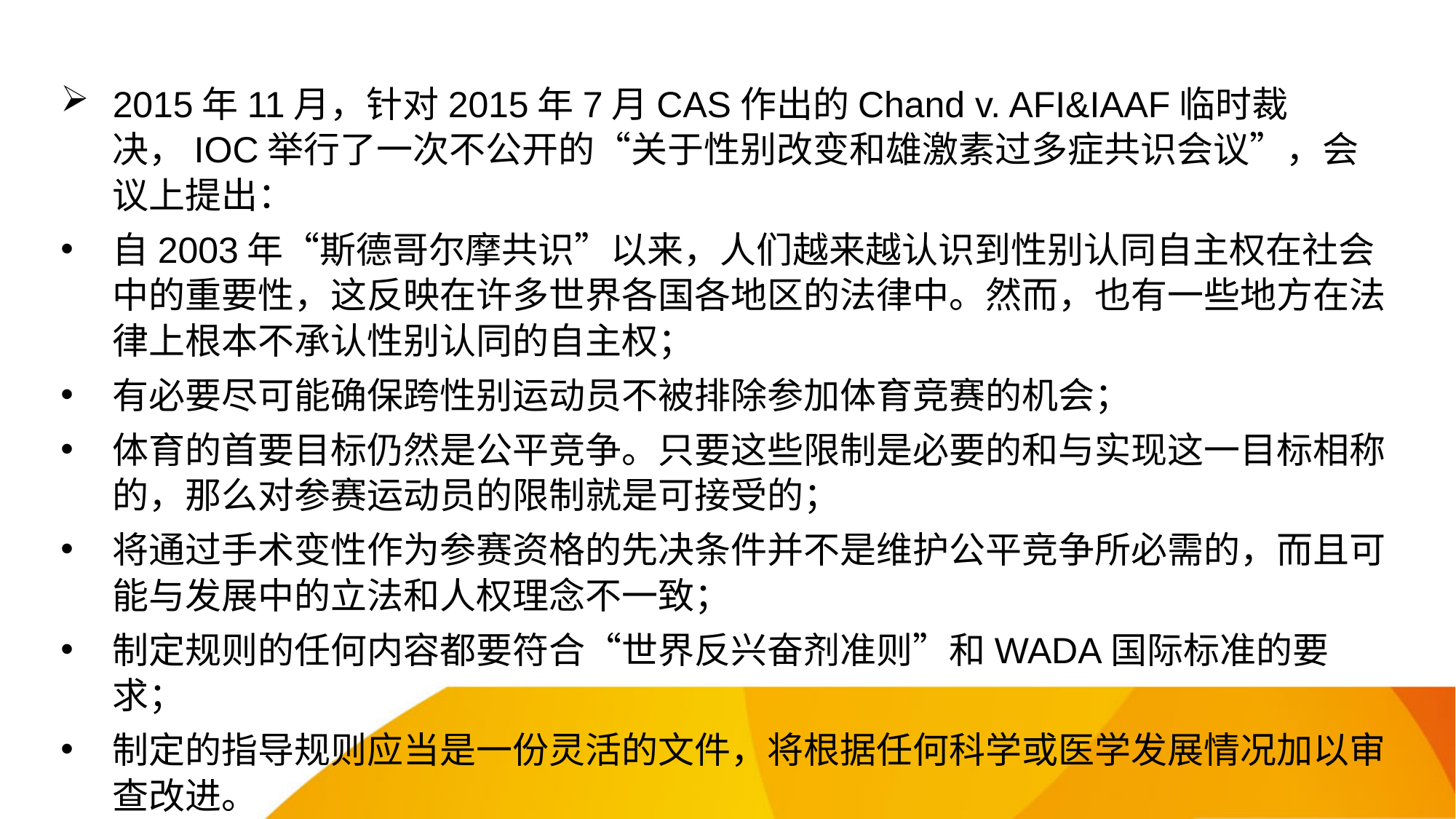

2015年11月，针对2015年7月CAS作出的Chand v. AFI&IAAF临时裁决，IOC举行了一次不公开的“关于性别改变和雄激素过多症共识会议”，会议上提出：
自2003年“斯德哥尔摩共识”以来，人们越来越认识到性别认同自主权在社会中的重要性，这反映在许多世界各国各地区的法律中。然而，也有一些地方在法律上根本不承认性别认同的自主权；
有必要尽可能确保跨性别运动员不被排除参加体育竞赛的机会；
体育的首要目标仍然是公平竞争。只要这些限制是必要的和与实现这一目标相称的，那么对参赛运动员的限制就是可接受的；
将通过手术变性作为参赛资格的先决条件并不是维护公平竞争所必需的，而且可能与发展中的立法和人权理念不一致；
制定规则的任何内容都要符合“世界反兴奋剂准则”和WADA国际标准的要求；
制定的指导规则应当是一份灵活的文件，将根据任何科学或医学发展情况加以审查改进。